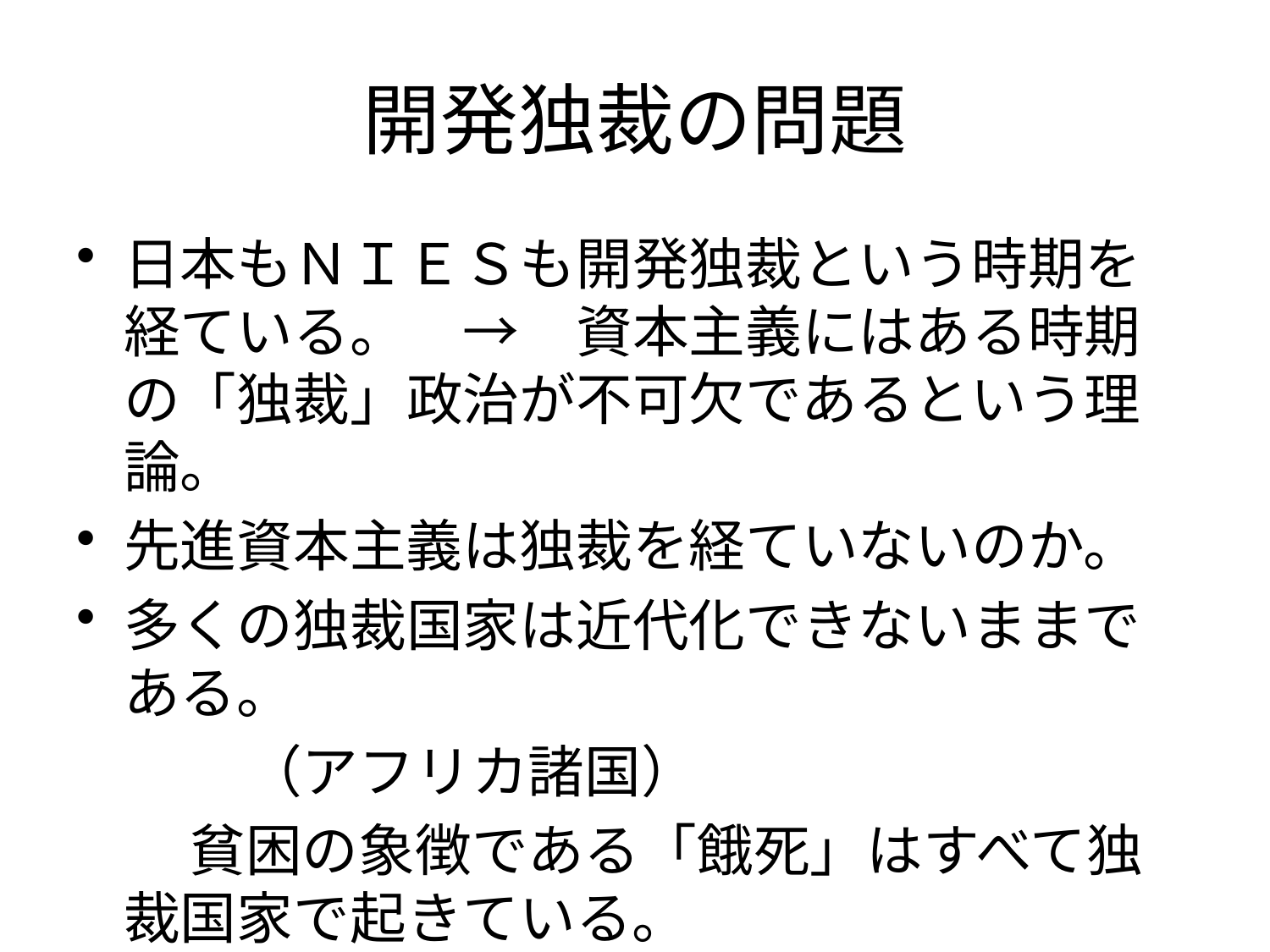

# 開発独裁の問題
日本もＮＩＥＳも開発独裁という時期を経ている。　→　資本主義にはある時期の「独裁」政治が不可欠であるという理論。
先進資本主義は独裁を経ていないのか。
多くの独裁国家は近代化できないままである。
　　　（アフリカ諸国）
　　貧困の象徴である「餓死」はすべて独裁国家で起きている。